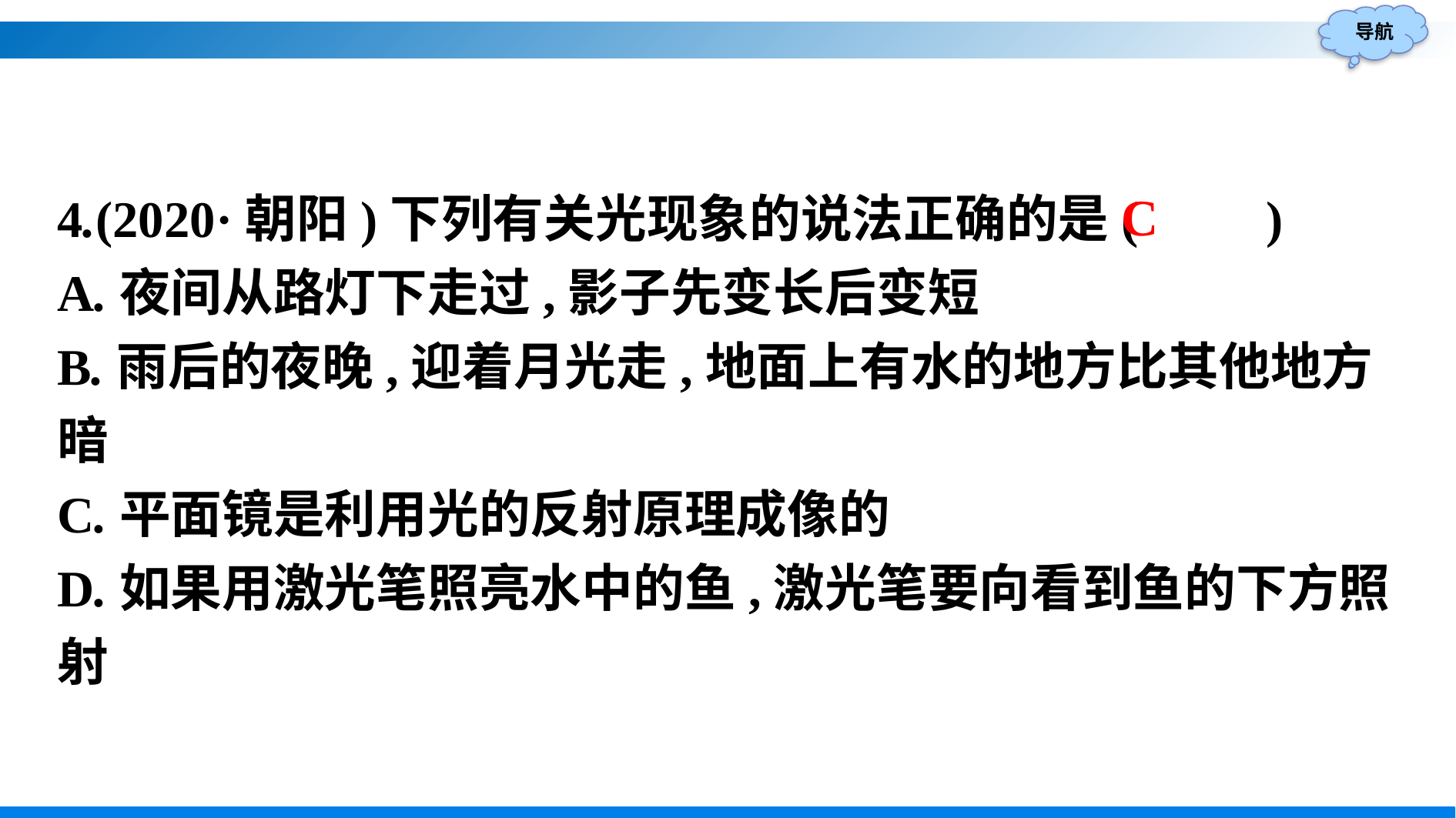

4.(2020·朝阳)下列有关光现象的说法正确的是(　　)
A.夜间从路灯下走过,影子先变长后变短
B.雨后的夜晚,迎着月光走,地面上有水的地方比其他地方暗
C.平面镜是利用光的反射原理成像的
D.如果用激光笔照亮水中的鱼,激光笔要向看到鱼的下方照射
C